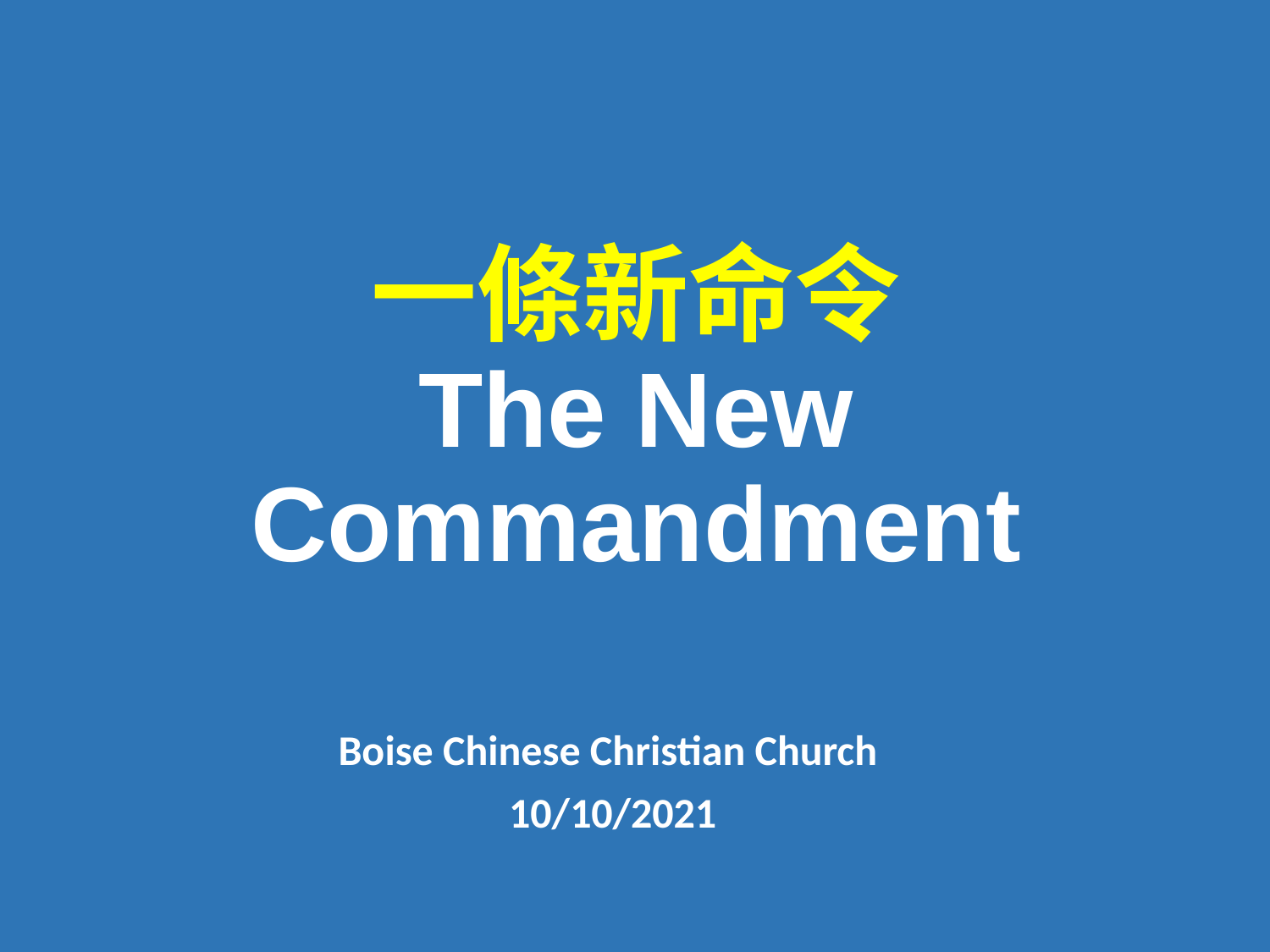

# 一條新命令 The New Commandment
Boise Chinese Christian Church
10/10/2021